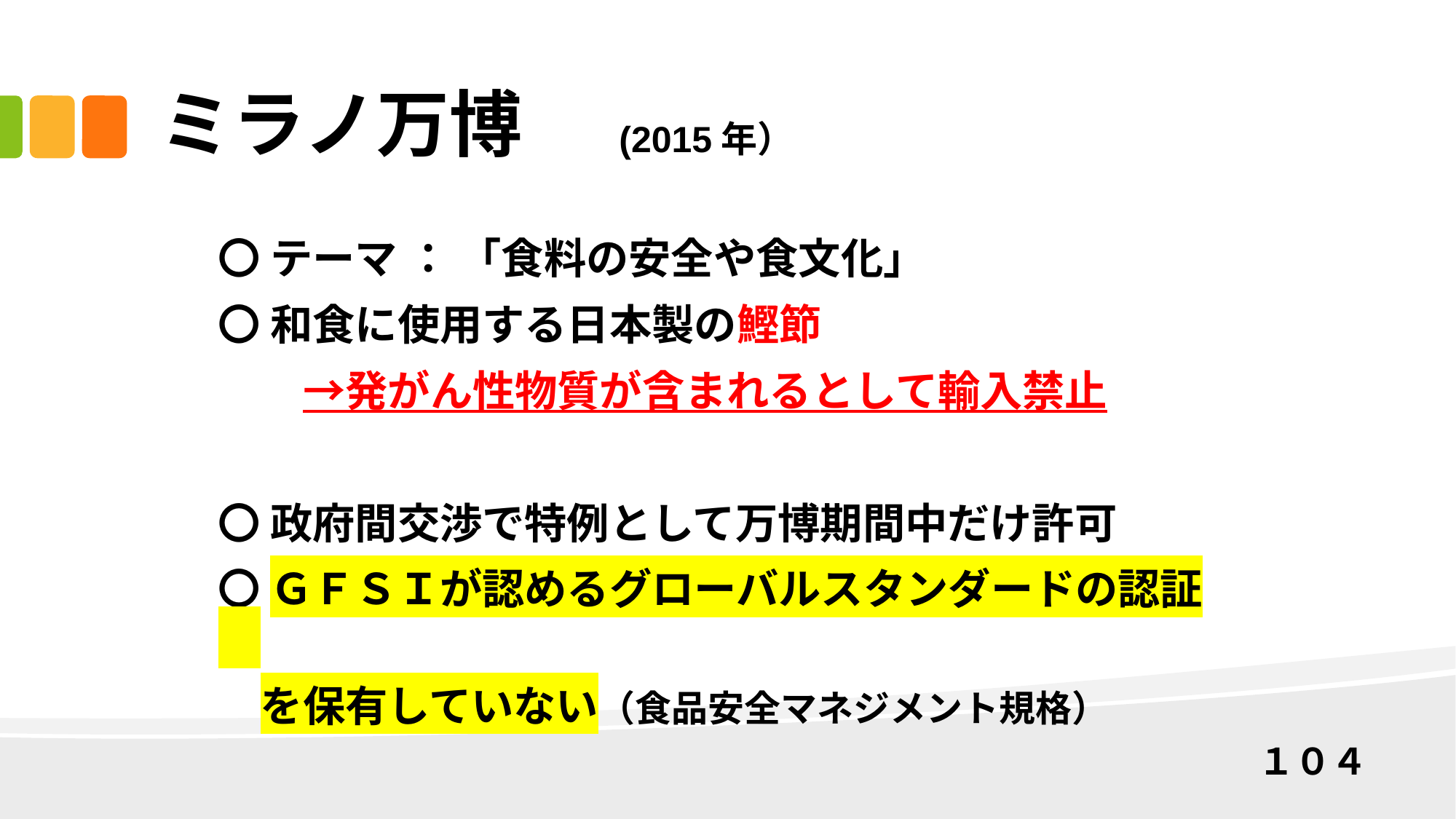

ミラノ万博
(2015年）
〇 テーマ ： 「食料の安全や食文化」
〇 和食に使用する日本製の鰹節
　　→発がん性物質が含まれるとして輸入禁止

〇 政府間交渉で特例として万博期間中だけ許可
〇 ＧＦＳＩが認めるグローバルスタンダードの認証
　を保有していない（食品安全マネジメント規格）
１０４